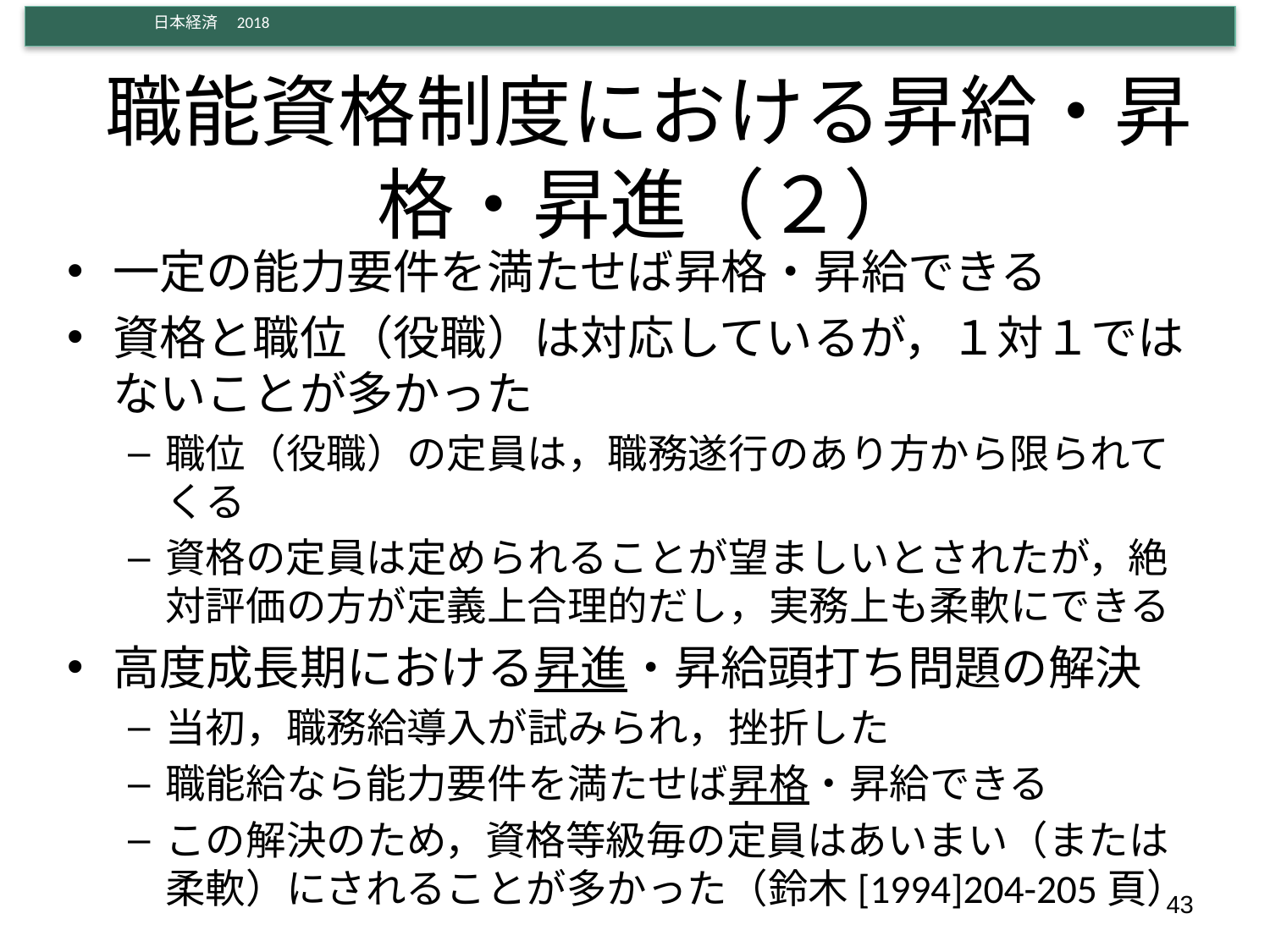

# 職能資格制度における昇給・昇格・昇進（２）
一定の能力要件を満たせば昇格・昇給できる
資格と職位（役職）は対応しているが，１対１ではないことが多かった
職位（役職）の定員は，職務遂行のあり方から限られてくる
資格の定員は定められることが望ましいとされたが，絶対評価の方が定義上合理的だし，実務上も柔軟にできる
高度成長期における昇進・昇給頭打ち問題の解決
当初，職務給導入が試みられ，挫折した
職能給なら能力要件を満たせば昇格・昇給できる
この解決のため，資格等級毎の定員はあいまい（または柔軟）にされることが多かった（鈴木[1994]204-205頁）

43